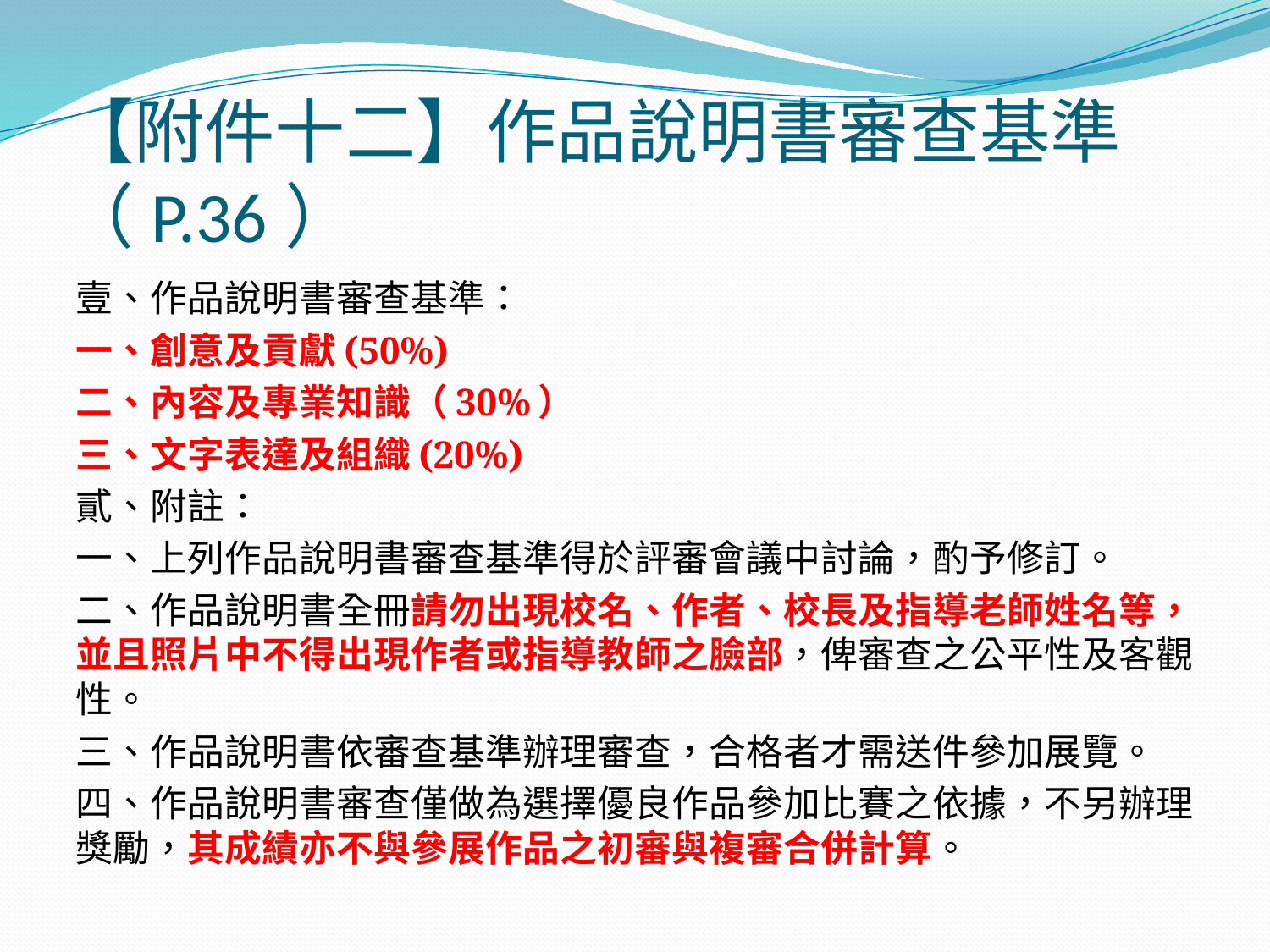

# 【附件十二】作品說明書審查基準（P.36）
壹、作品說明書審查基準：
一、創意及貢獻(50%)
二、內容及專業知識（30%）
三、文字表達及組織(20%)
貳、附註：
一、上列作品說明書審查基準得於評審會議中討論，酌予修訂。
二、作品說明書全冊請勿出現校名、作者、校長及指導老師姓名等，並且照片中不得出現作者或指導教師之臉部，俾審查之公平性及客觀性。
三、作品說明書依審查基準辦理審查，合格者才需送件參加展覽。
四、作品說明書審查僅做為選擇優良作品參加比賽之依據，不另辦理獎勵，其成績亦不與參展作品之初審與複審合併計算。